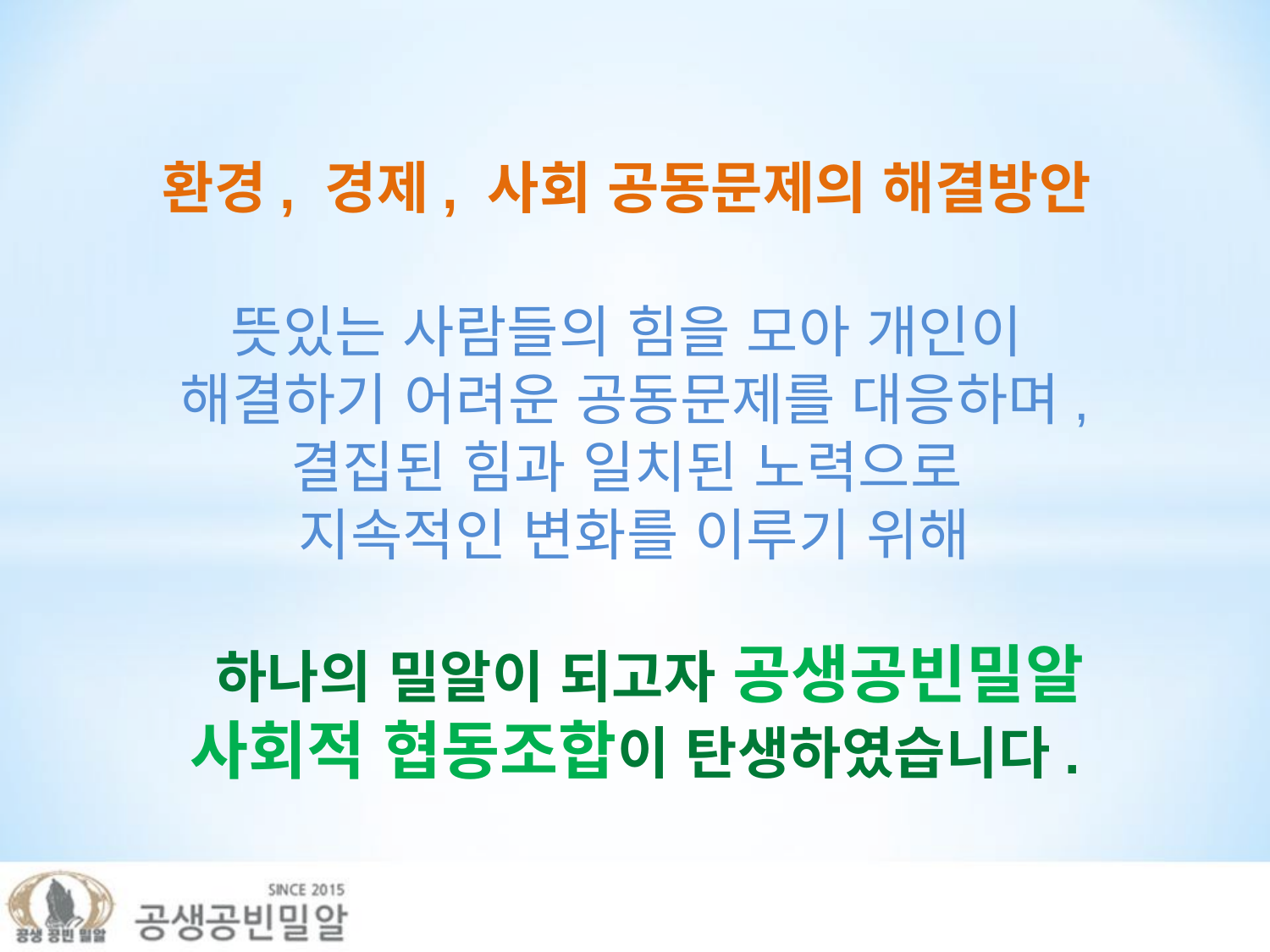

환경, 경제, 사회 공동문제의 해결방안

뜻있는 사람들의 힘을 모아 개인이
해결하기 어려운 공동문제를 대응하며,
결집된 힘과 일치된 노력으로
지속적인 변화를 이루기 위해

 하나의 밀알이 되고자 공생공빈밀알
사회적 협동조합이 탄생하였습니다.